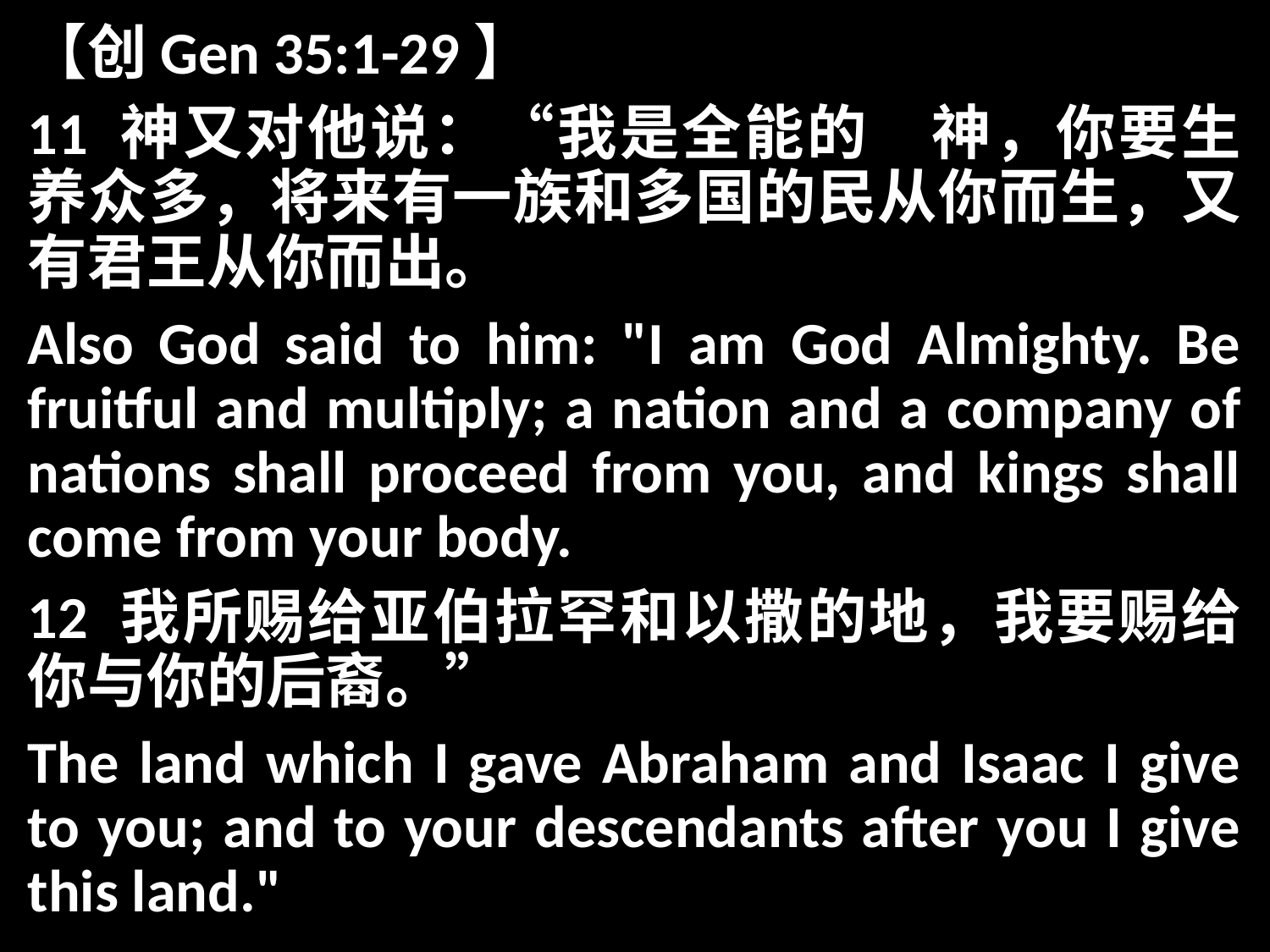

【创Gen 35:1-29】
11 神又对他说：“我是全能的　神，你要生养众多，将来有一族和多国的民从你而生，又有君王从你而出。
Also God said to him: "I am God Almighty. Be fruitful and multiply; a nation and a company of nations shall proceed from you, and kings shall come from your body.
12 我所赐给亚伯拉罕和以撒的地，我要赐给你与你的后裔。”
The land which I gave Abraham and Isaac I give to you; and to your descendants after you I give this land."